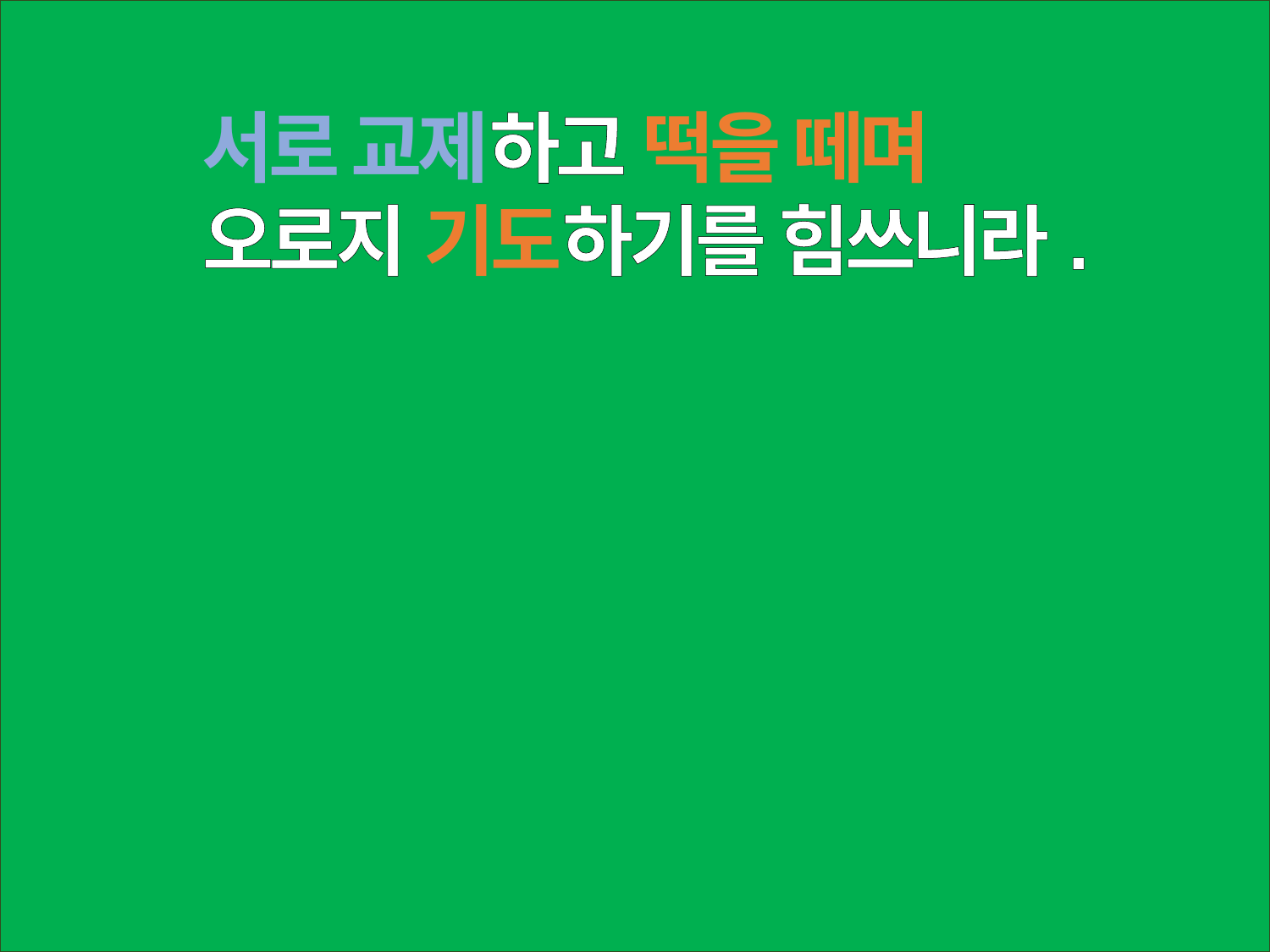

서로 교제하고 떡을 떼며
오로지 기도하기를 힘쓰니라.